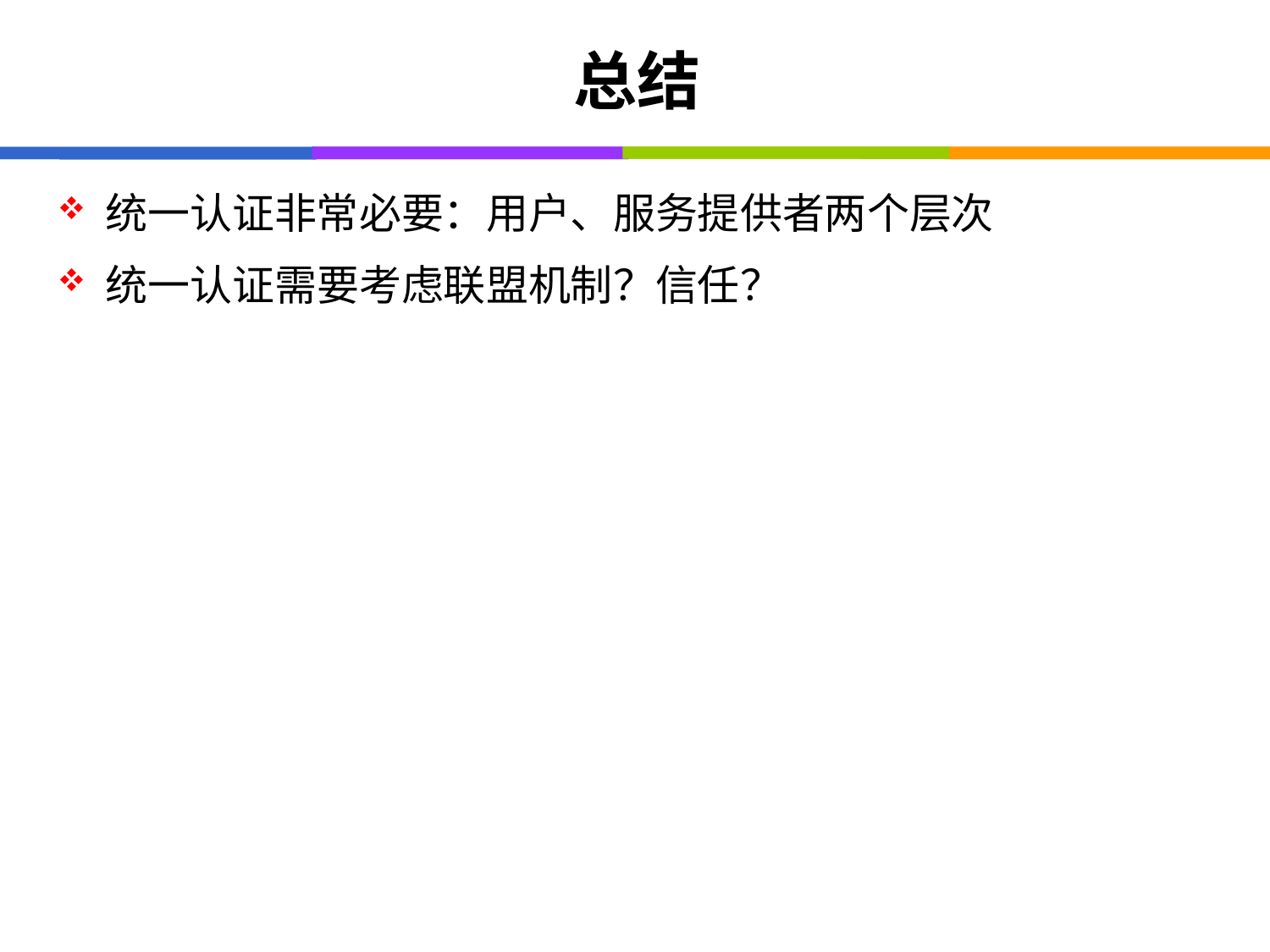

# 总结
统一认证非常必要：用户、服务提供者两个层次
统一认证需要考虑联盟机制？信任？